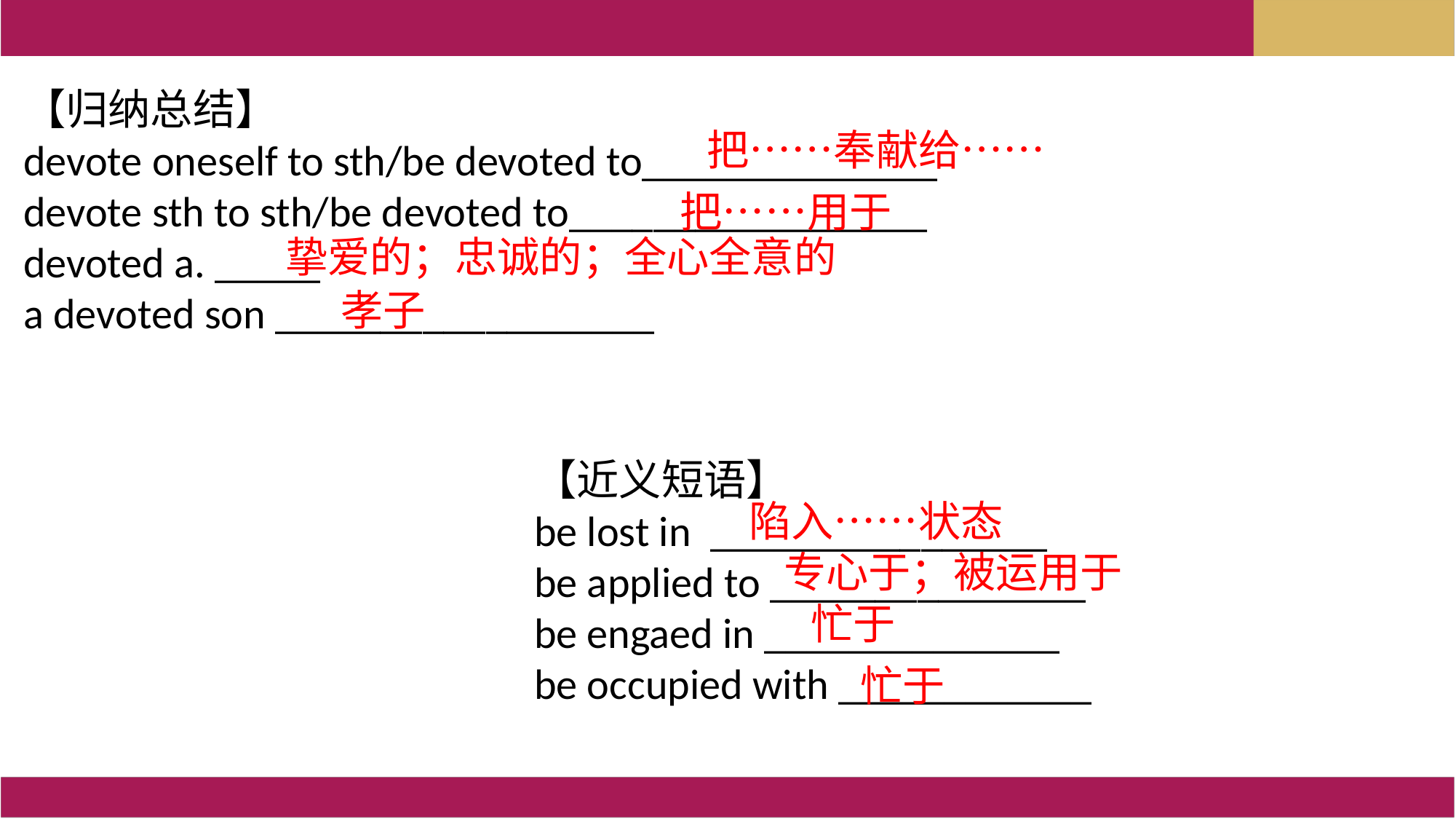

【归纳总结】
devote oneself to sth/be devoted to______________
devote sth to sth/be devoted to_________________
devoted a. _____
a devoted son __________________

 把……奉献给……
  把……用于
  挚爱的；忠诚的；全心全意的
 孝子

【近义短语】
be lost in  ________________
be applied to _______________
be engaed in ______________
be occupied with ____________
 陷入……状态
 专心于；被运用于
 忙于
忙于